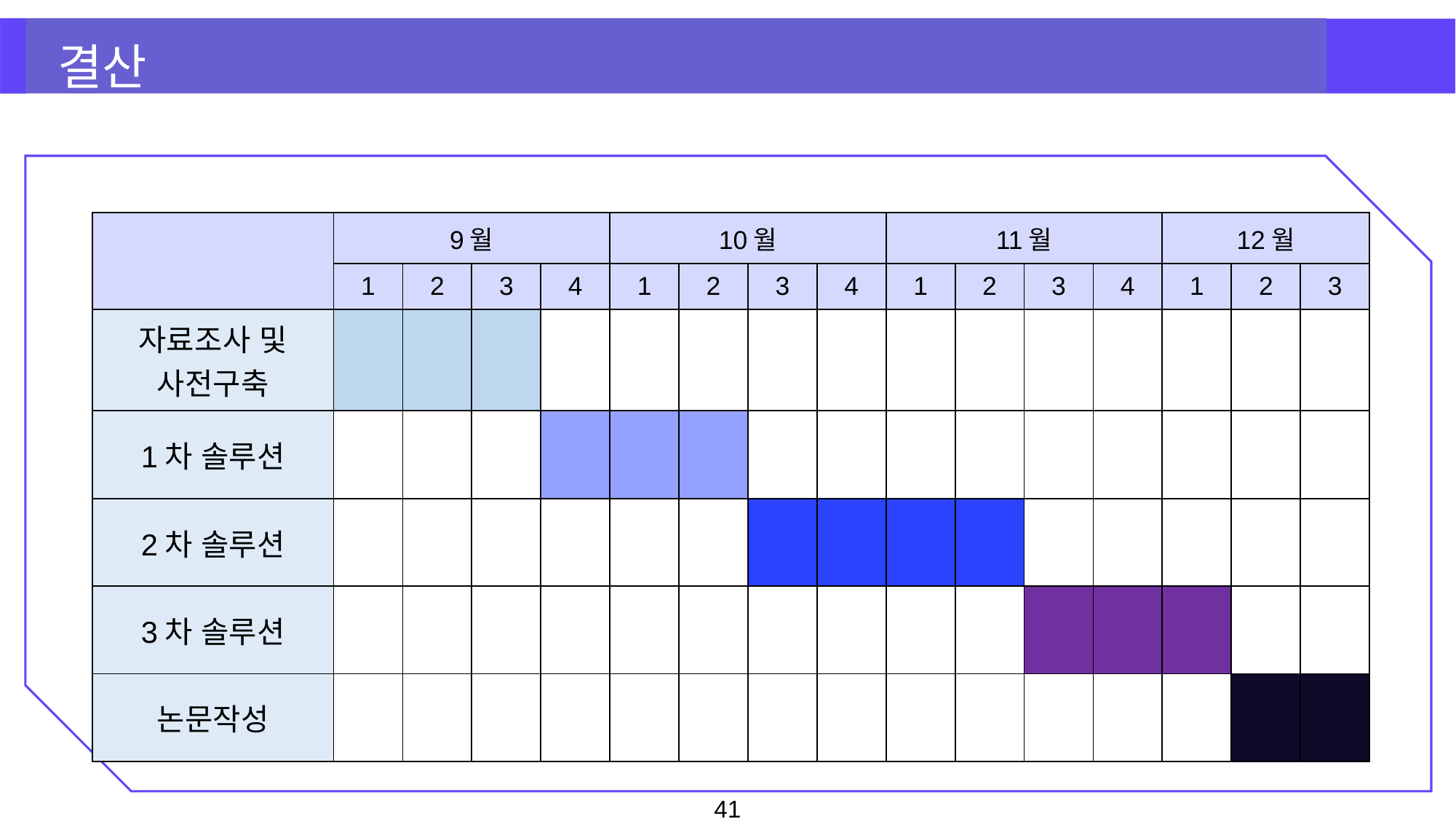

결산

|  | 9월 |  |  |  | 10월 |  |  |  | 11월 |  |  |  | 12월 |  |  |
| --- | --- | --- | --- | --- | --- | --- | --- | --- | --- | --- | --- | --- | --- | --- | --- |
|  | 1 | 2 | 3 | 4 | 1 | 2 | 3 | 4 | 1 | 2 | 3 | 4 | 1 | 2 | 3 |
| 자료조사 및 사전구축 |  |  |  |  |  |  |  |  |  |  |  |  |  |  |  |
| 1차 솔루션 |  |  |  |  |  |  |  |  |  |  |  |  |  |  |  |
| 2차 솔루션 |  |  |  |  |  |  |  |  |  |  |  |  |  |  |  |
| 3차 솔루션 |  |  |  |  |  |  |  |  |  |  |  |  |  |  |  |
| 논문작성 |  |  |  |  |  |  |  |  |  |  |  |  |  |  |  |
41